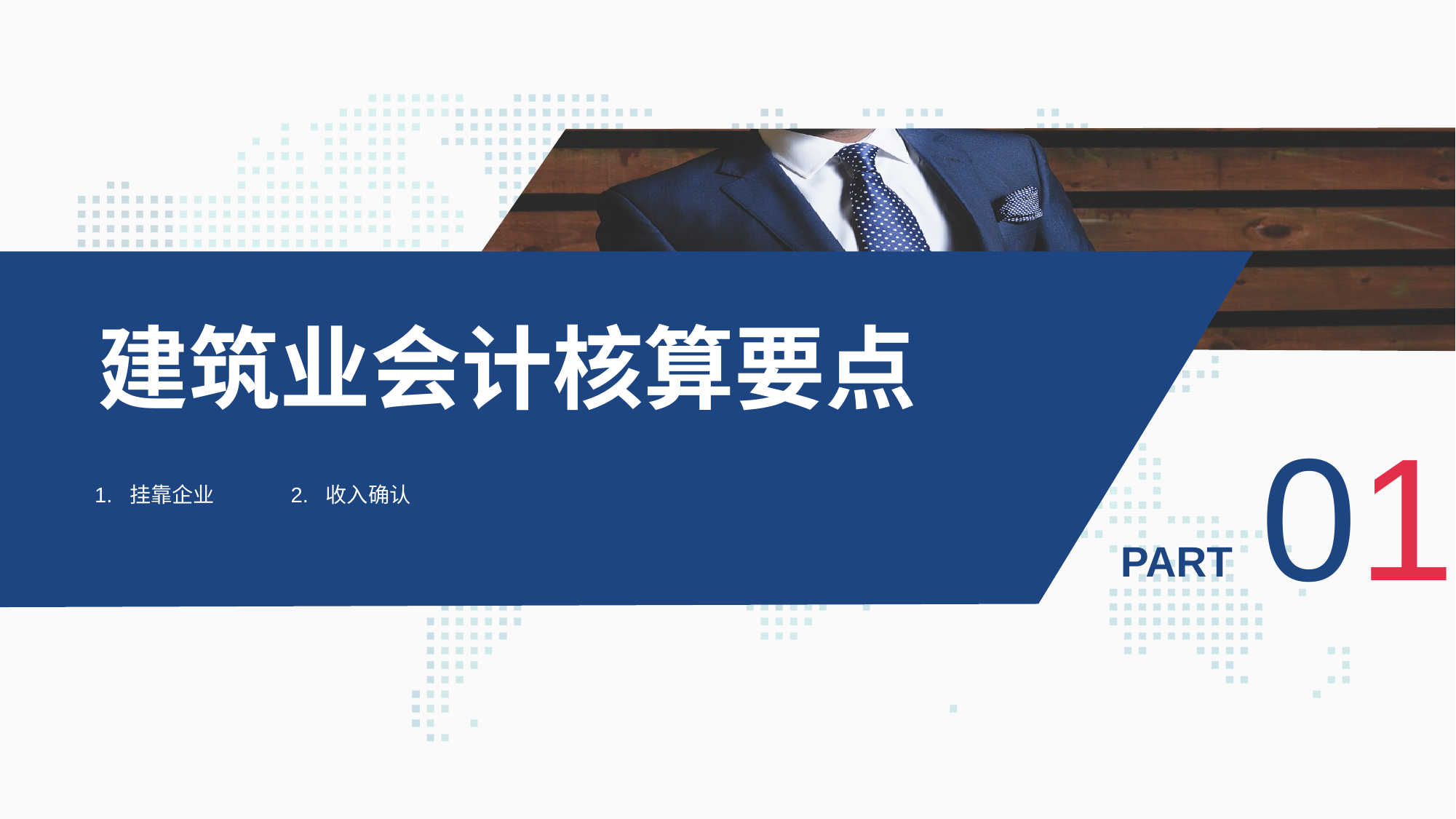

建筑业会计核算要点
01
1.  挂靠企业               2.  收入确认
PART